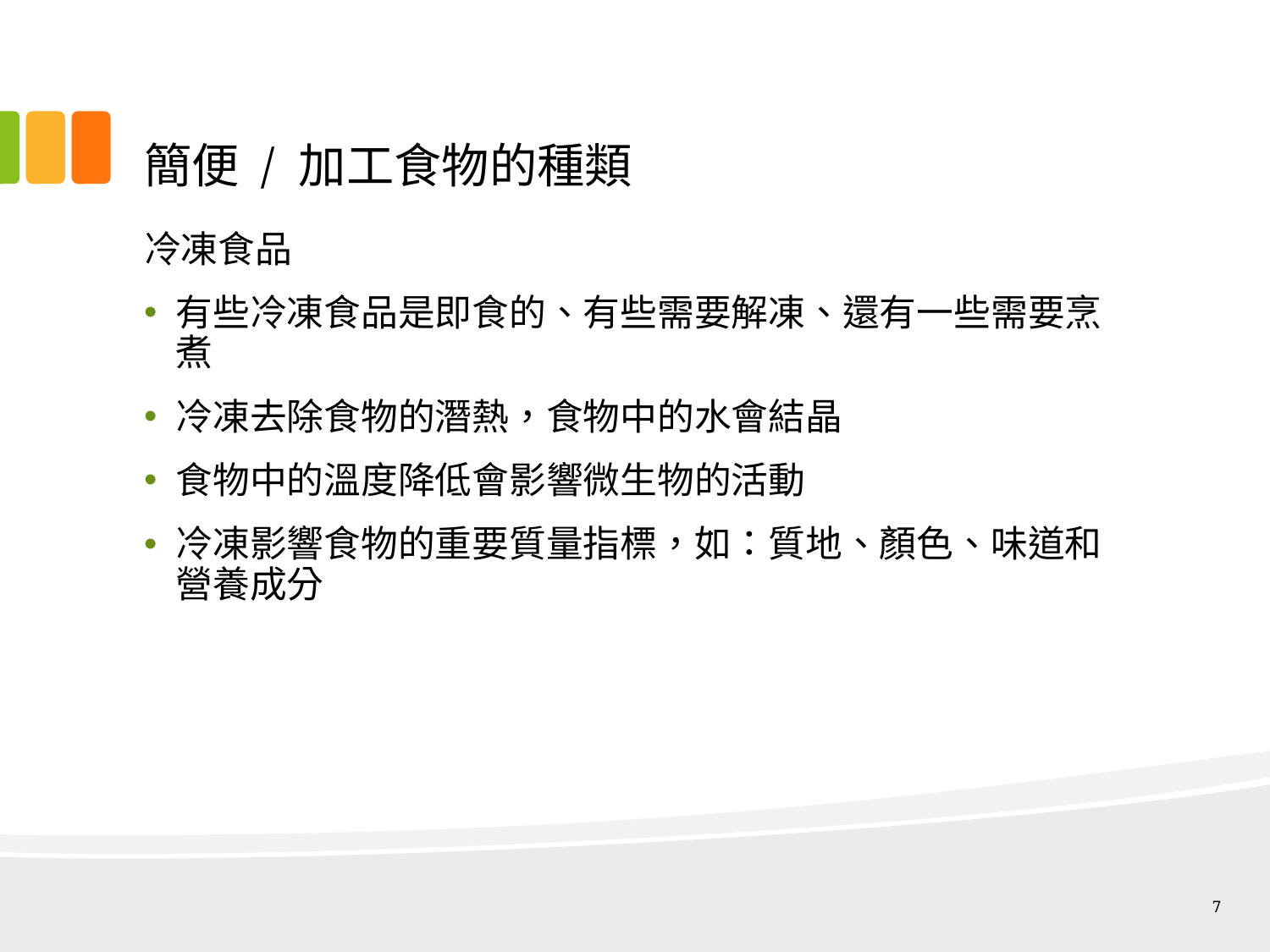

# 簡便 / 加工食物的種類
冷凍食品
有些冷凍食品是即食的、有些需要解凍、還有一些需要烹煮
冷凍去除食物的潛熱，食物中的水會結晶
食物中的溫度降低會影響微生物的活動
冷凍影響食物的重要質量指標，如：質地、顏色、味道和營養成分
7